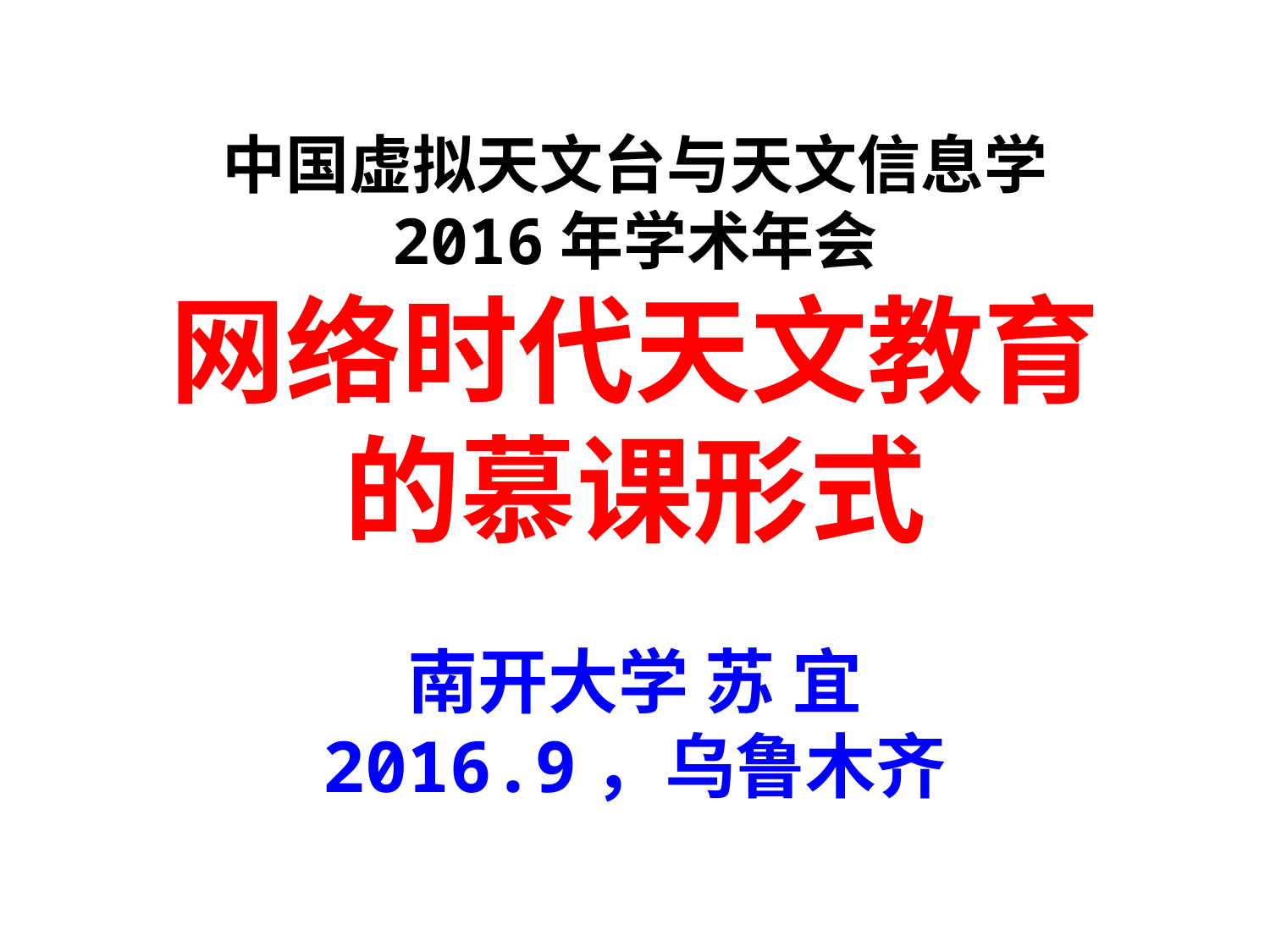

# 中国虚拟天文台与天文信息学 2016年学术年会 网络时代天文教育 的慕课形式
南开大学 苏 宜
2016.9，乌鲁木齐